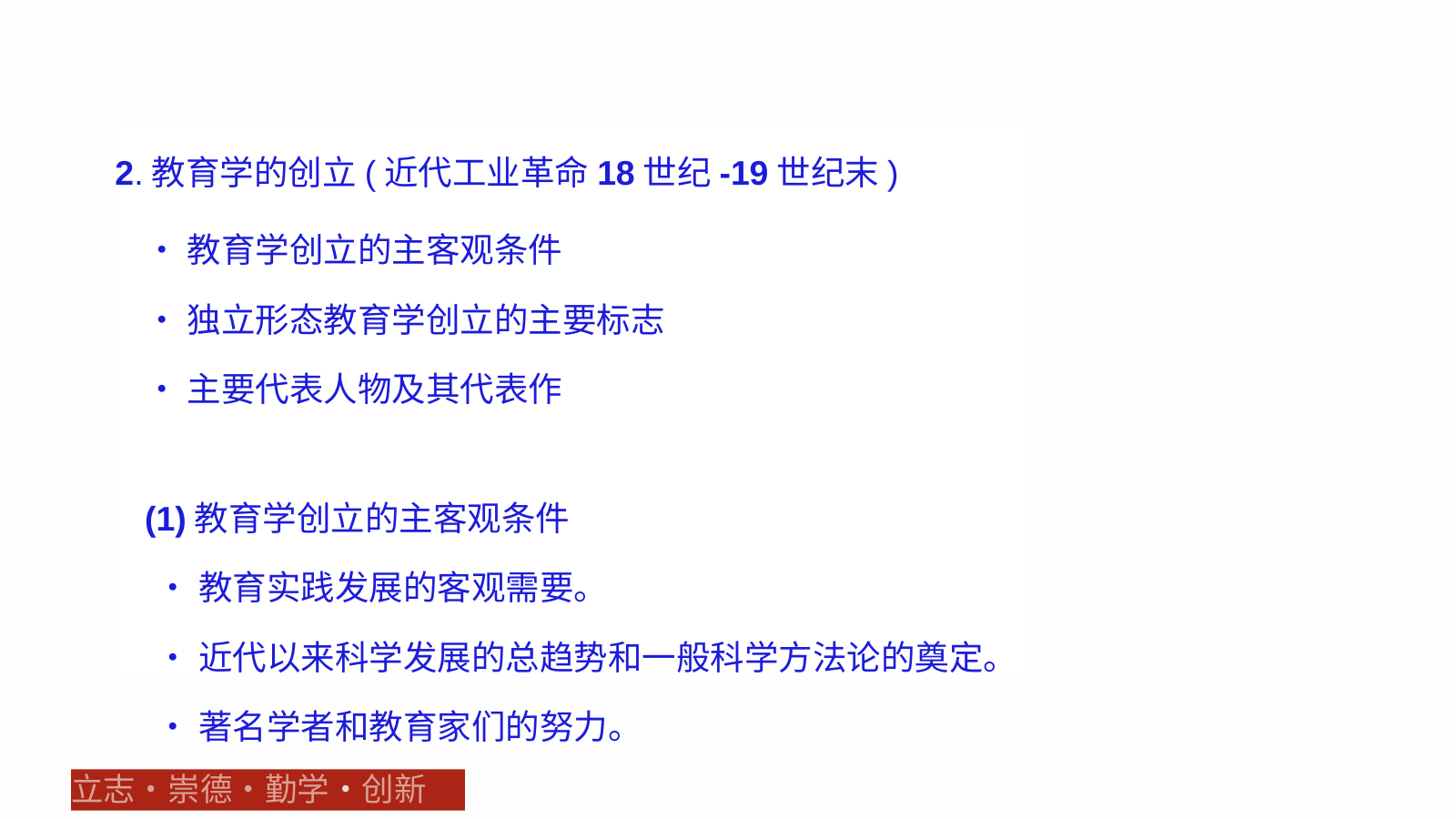

2.教育学的创立(近代工业革命18世纪-19世纪末)
•教育学创立的主客观条件
•独立形态教育学创立的主要标志
•主要代表人物及其代表作
(1)教育学创立的主客观条件
•教育实践发展的客观需要。
•近代以来科学发展的总趋势和一般科学方法论的奠定。
•著名学者和教育家们的努力。
立志•崇德•勤学•创新